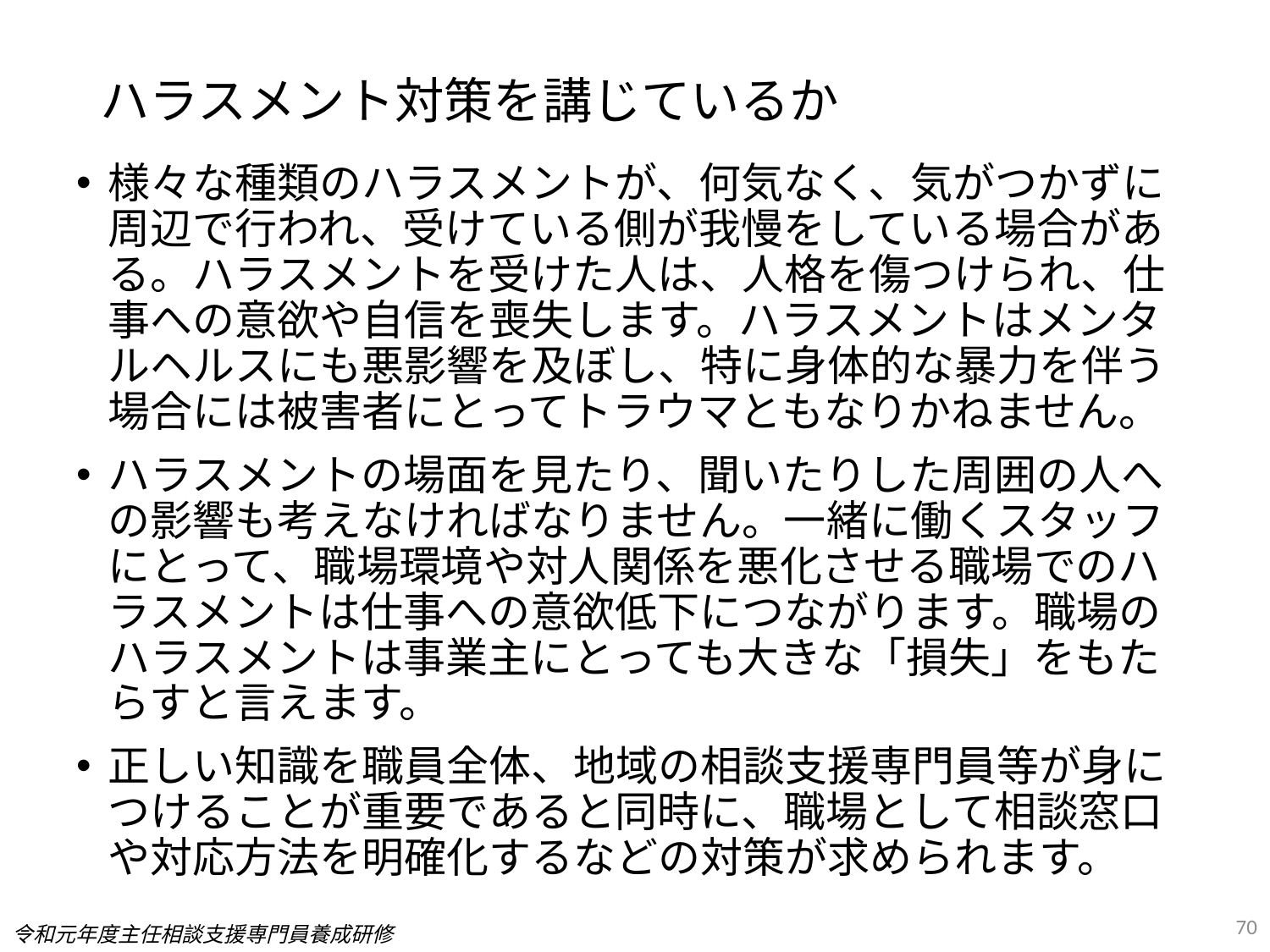

# ハラスメント対策を講じているか
様々な種類のハラスメントが、何気なく、気がつかずに周辺で行われ、受けている側が我慢をしている場合がある。ハラスメントを受けた人は、人格を傷つけられ、仕事への意欲や自信を喪失します。ハラスメントはメンタルヘルスにも悪影響を及ぼし、特に身体的な暴力を伴う場合には被害者にとってトラウマともなりかねません。
ハラスメントの場面を見たり、聞いたりした周囲の人への影響も考えなければなりません。一緒に働くスタッフにとって、職場環境や対人関係を悪化させる職場でのハラスメントは仕事への意欲低下につながります。職場のハラスメントは事業主にとっても大きな「損失」をもたらすと言えます。
正しい知識を職員全体、地域の相談支援専門員等が身につけることが重要であると同時に、職場として相談窓口や対応方法を明確化するなどの対策が求められます。
70
令和元年度主任相談支援専門員養成研修